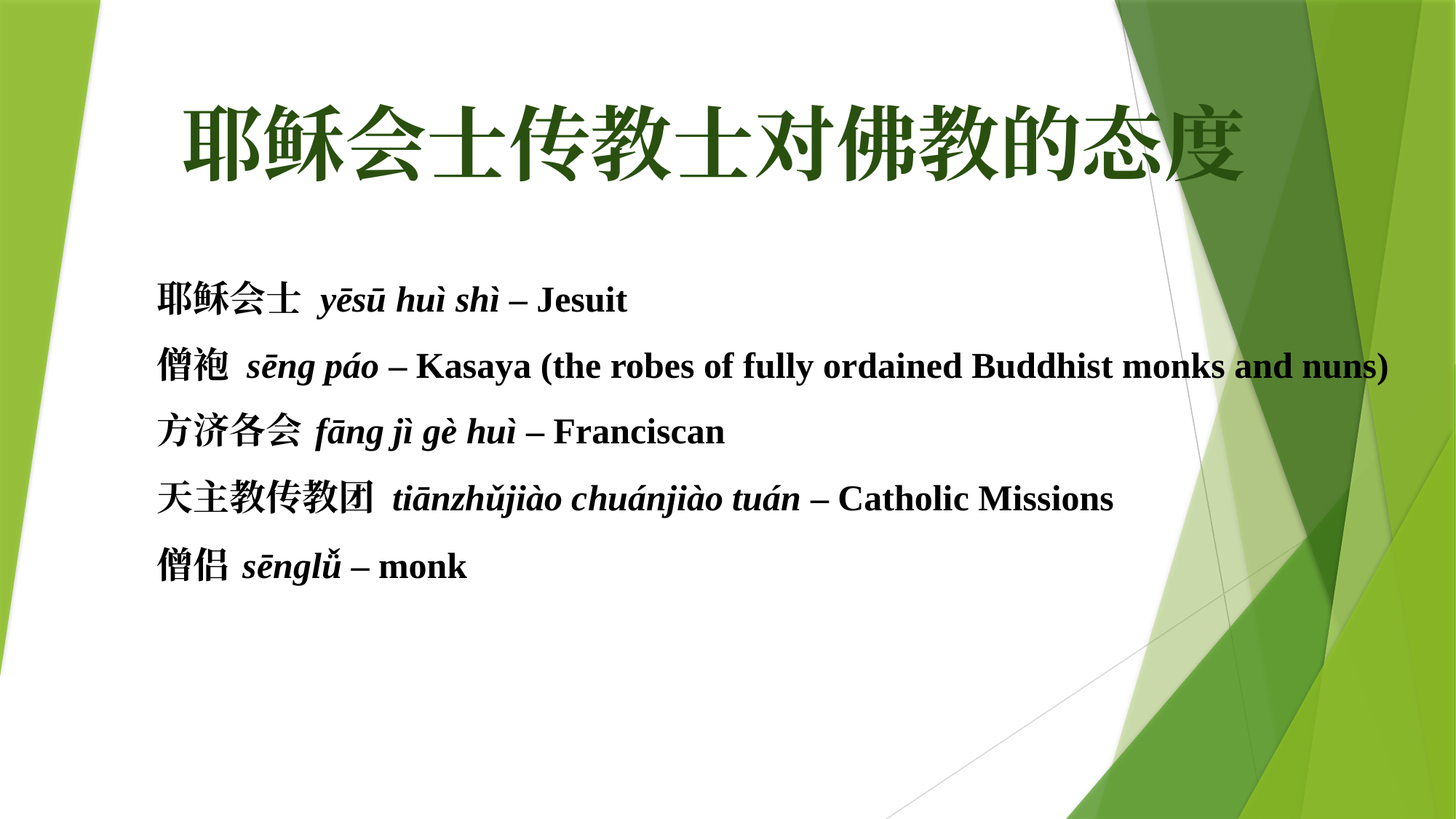

# 耶稣会士传教士对佛教的态度
耶稣会士 yēsū huì shì – Jesuit
僧袍 sēng páo – Kasaya (the robes of fully ordained Buddhist monks and nuns)
方济各会 fāng jì gè huì – Franciscan
天主教传教团 tiānzhǔjiào chuánjiào tuán – Catholic Missions
僧侣 sēnglǚ – monk